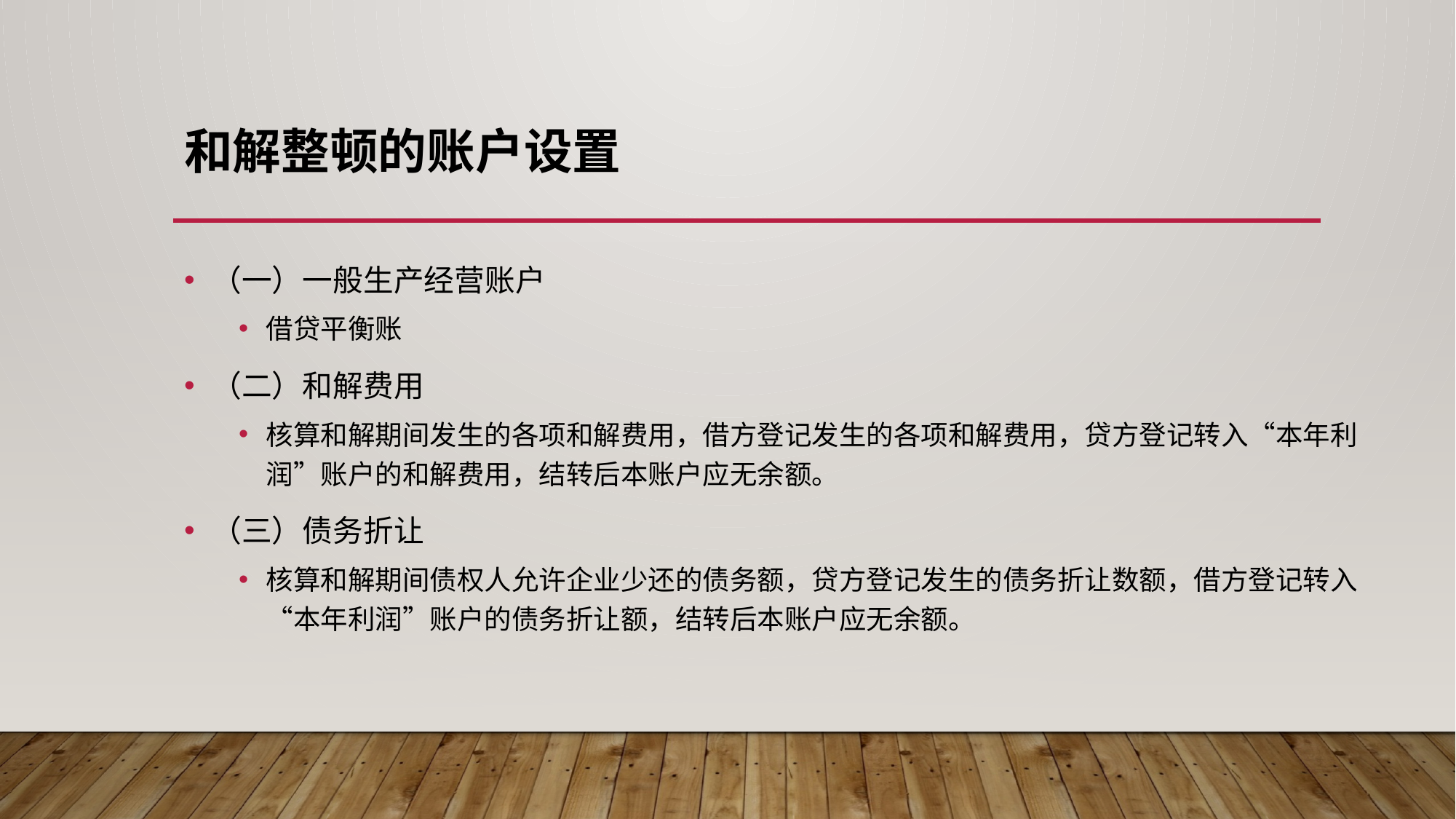

# 和解整顿的账户设置
（一）一般生产经营账户
借贷平衡账
（二）和解费用
核算和解期间发生的各项和解费用，借方登记发生的各项和解费用，贷方登记转入“本年利润”账户的和解费用，结转后本账户应无余额。
（三）债务折让
核算和解期间债权人允许企业少还的债务额，贷方登记发生的债务折让数额，借方登记转入“本年利润”账户的债务折让额，结转后本账户应无余额。